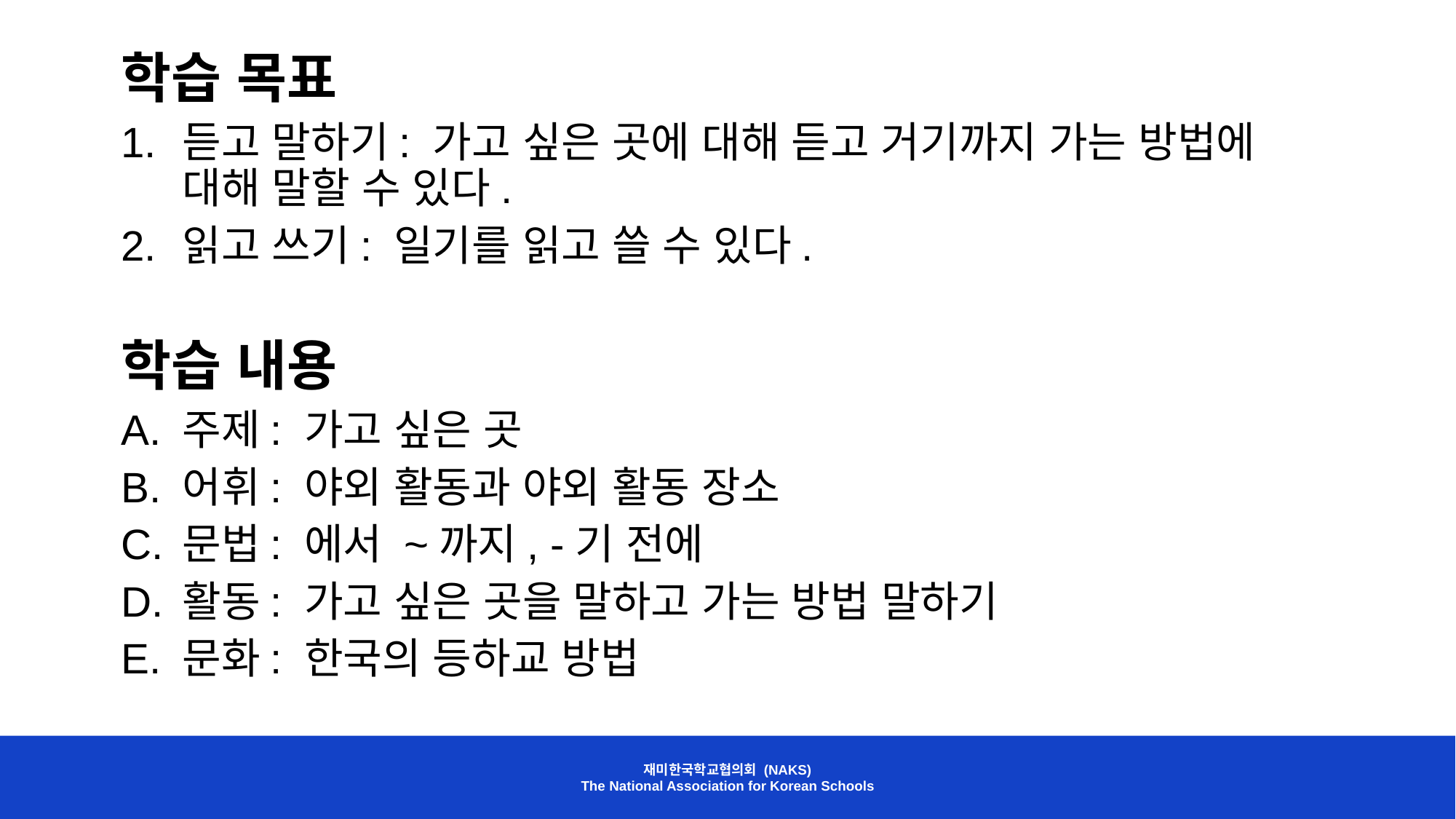

학습 목표
듣고 말하기: 가고 싶은 곳에 대해 듣고 거기까지 가는 방법에 대해 말할 수 있다.
읽고 쓰기: 일기를 읽고 쓸 수 있다.

학습 내용
주제: 가고 싶은 곳
어휘: 야외 활동과 야외 활동 장소
문법: 에서 ~까지, -기 전에
활동: 가고 싶은 곳을 말하고 가는 방법 말하기
문화: 한국의 등하교 방법
재미한국학교협의회 (NAKS)
The National Association for Korean Schools